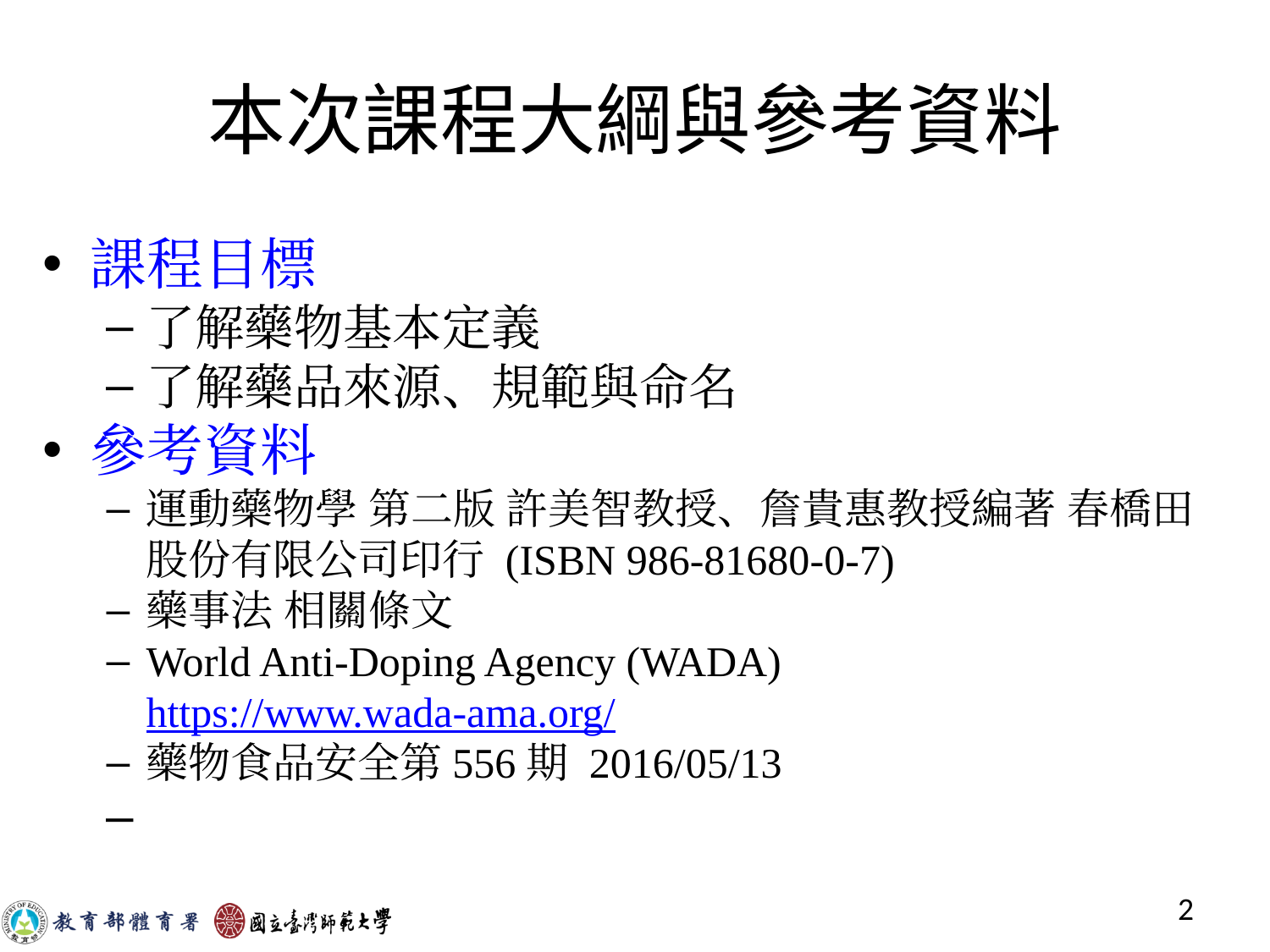

本次課程大綱與參考資料
課程目標
了解藥物基本定義
了解藥品來源、規範與命名
參考資料
運動藥物學 第二版 許美智教授、詹貴惠教授編著 春橋田股份有限公司印行 (ISBN 986-81680-0-7)
藥事法 相關條文
World Anti-Doping Agency (WADA) https://www.wada-ama.org/
藥物食品安全第556期 2016/05/13

2